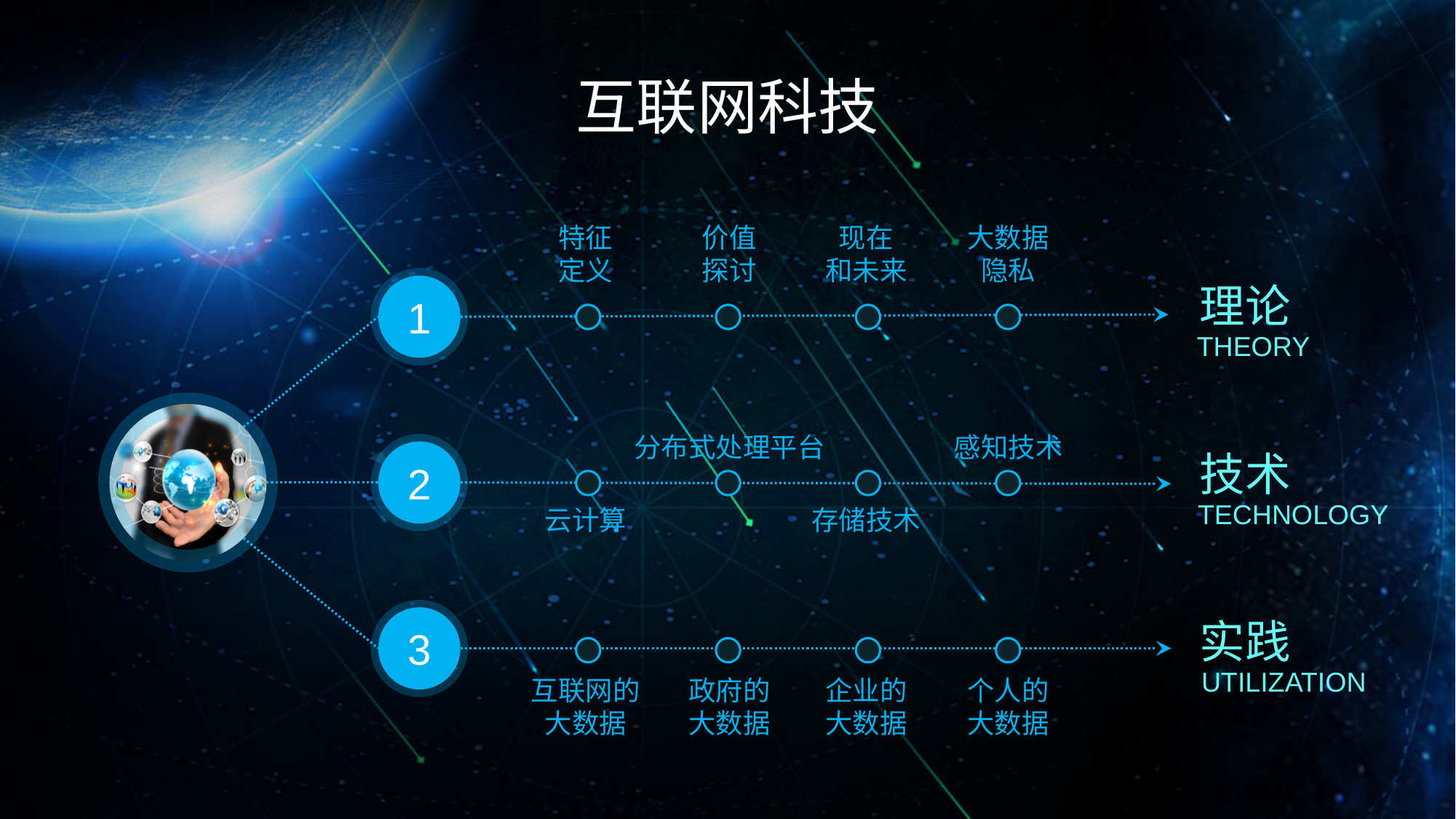

互联网科技
特征
定义

价值
探讨

现在
和未来

大数据
隐私

理论
THEORY
1

分布式处理平台

感知技术

技术
TECHNOLOGY
2

云计算

存储技术
实践
UTILIZATION
3

互联网的
大数据

政府的
大数据

企业的
大数据

个人的
大数据